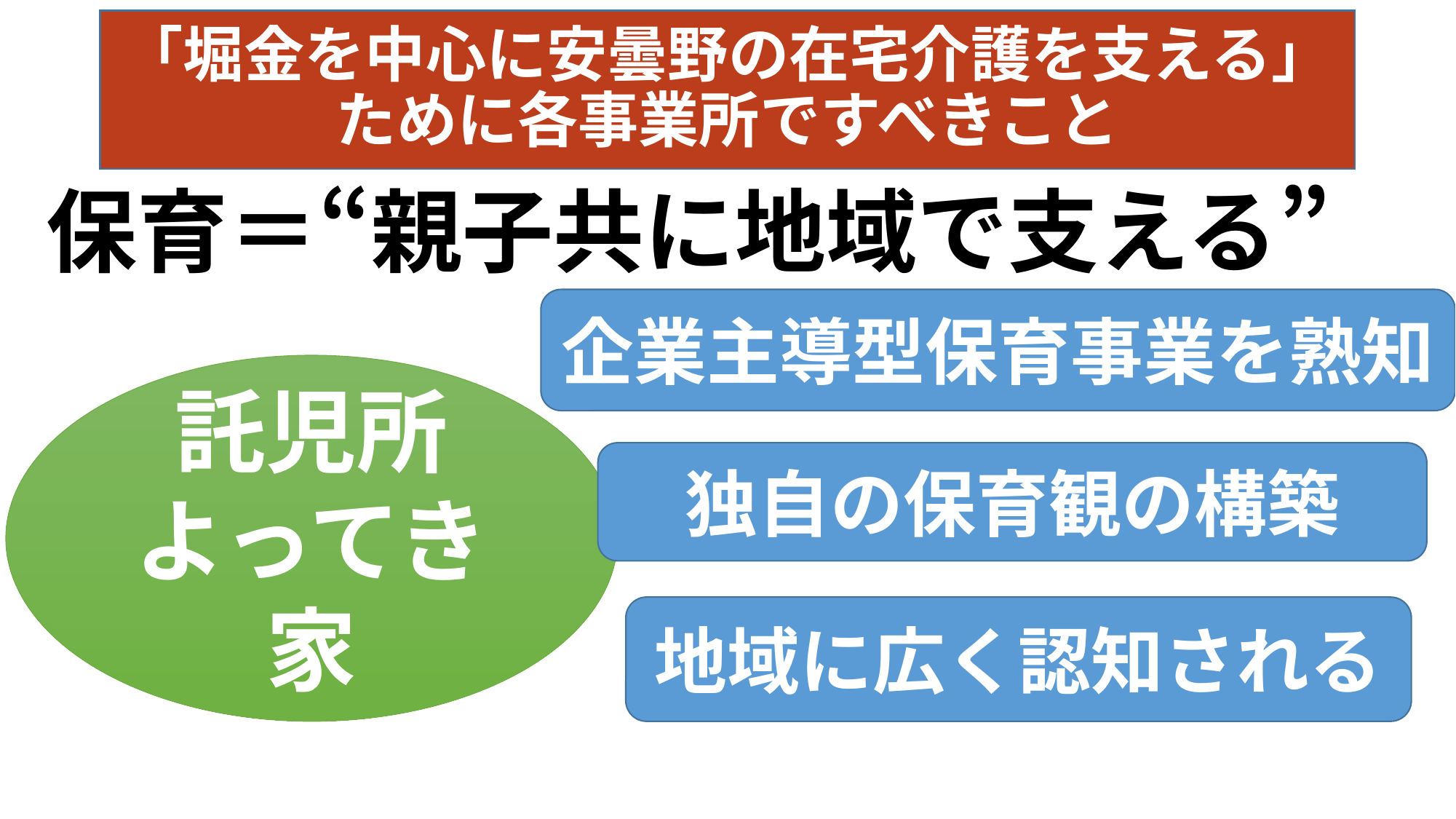

# 「堀金を中心に安曇野の在宅介護を支える」ために各事業所ですべきこと
保育＝“親子共に地域で支える”
企業主導型保育事業を熟知
託児所
よってき家
独自の保育観の構築
地域に広く認知される